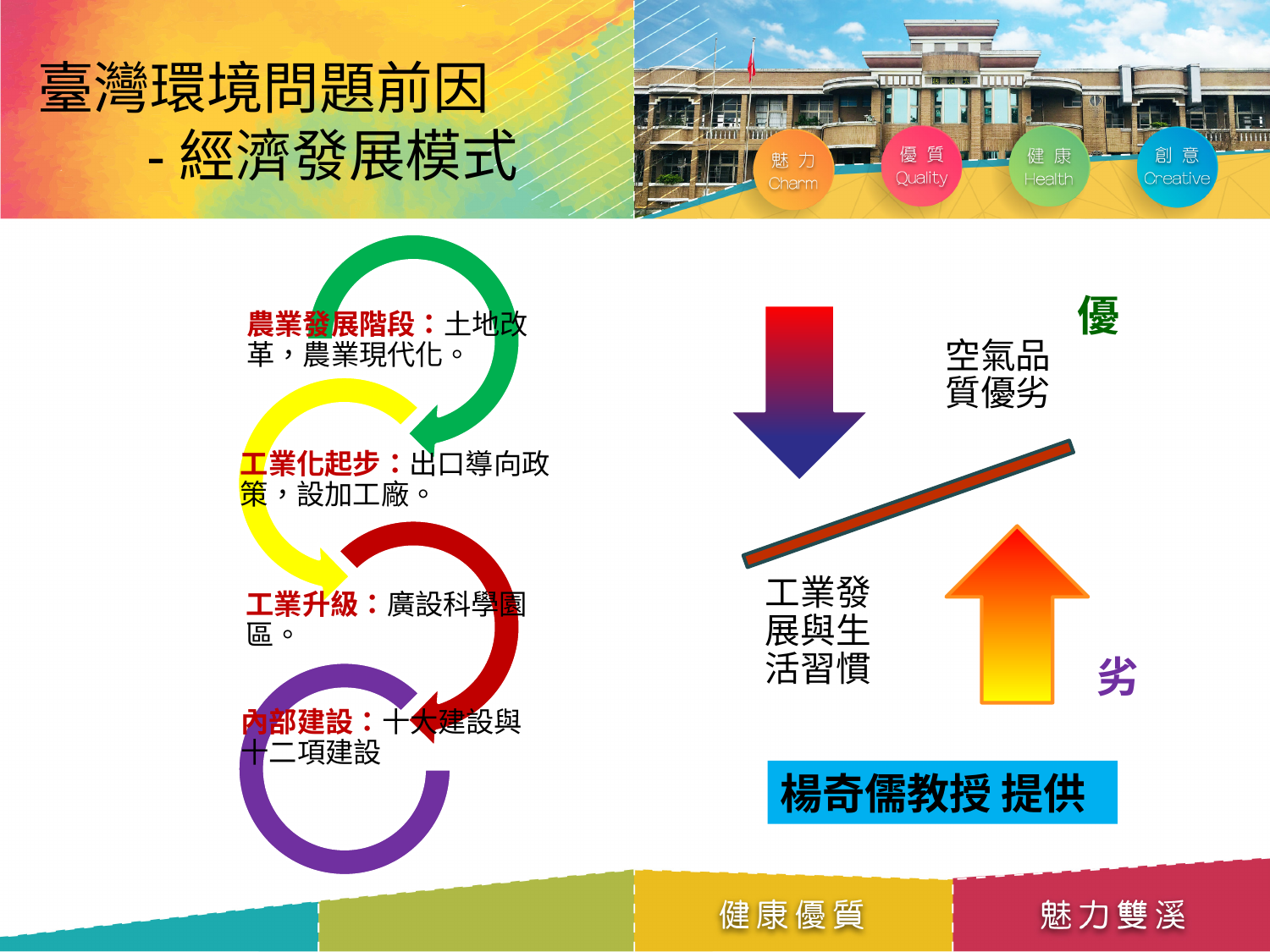

臺灣環境問題前因
       -經濟發展模式
農業發展階段：土地改革，農業現代化。

工業化起步：出口導向政策，設加工廠。
工業升級：廣設科學園區。
空氣品質優劣
工業發展與生活習慣
優
劣
內部建設：十大建設與十二項建設

楊奇儒教授 提供